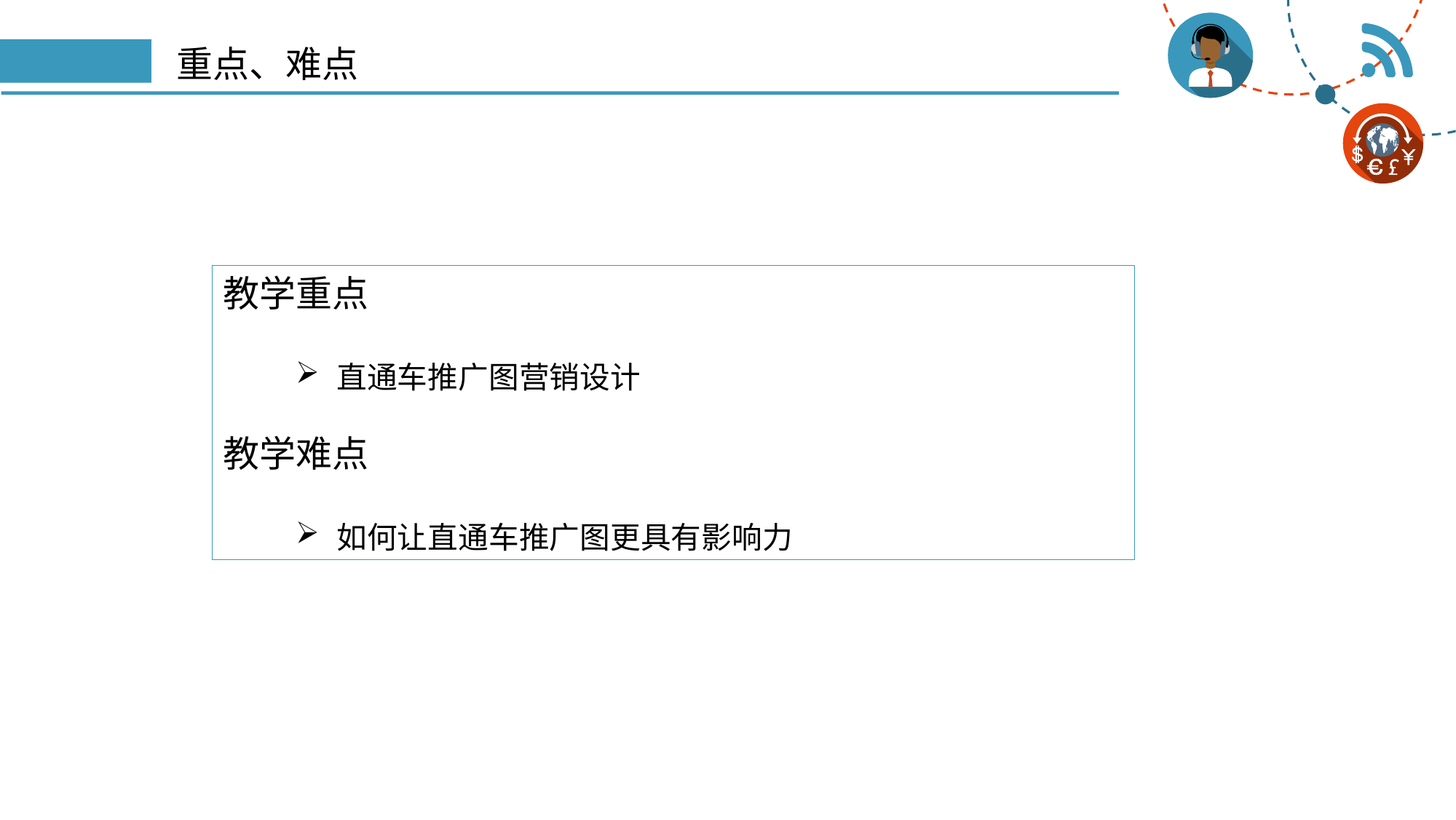

# 重点、难点
教学重点

直通车推广图营销设计

教学难点

如何让直通车推广图更具有影响力